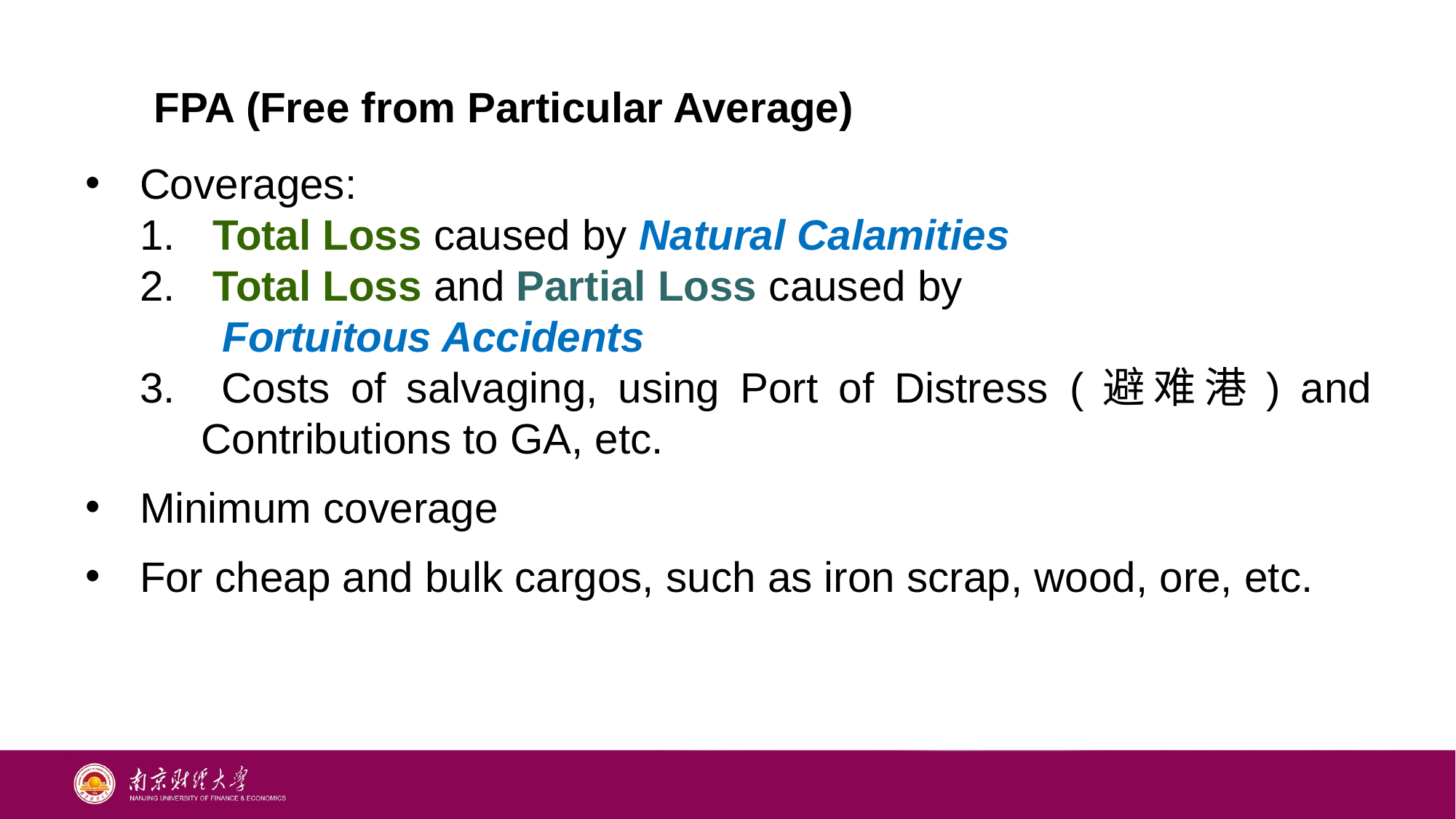

FPA (Free from Particular Average)
Coverages:
 Total Loss caused by Natural Calamities
 Total Loss and Partial Loss caused by
       Fortuitous Accidents
 Costs of salvaging, using Port of Distress (避难港) and Contributions to GA, etc.

Minimum coverage

For cheap and bulk cargos, such as iron scrap, wood, ore, etc.
23